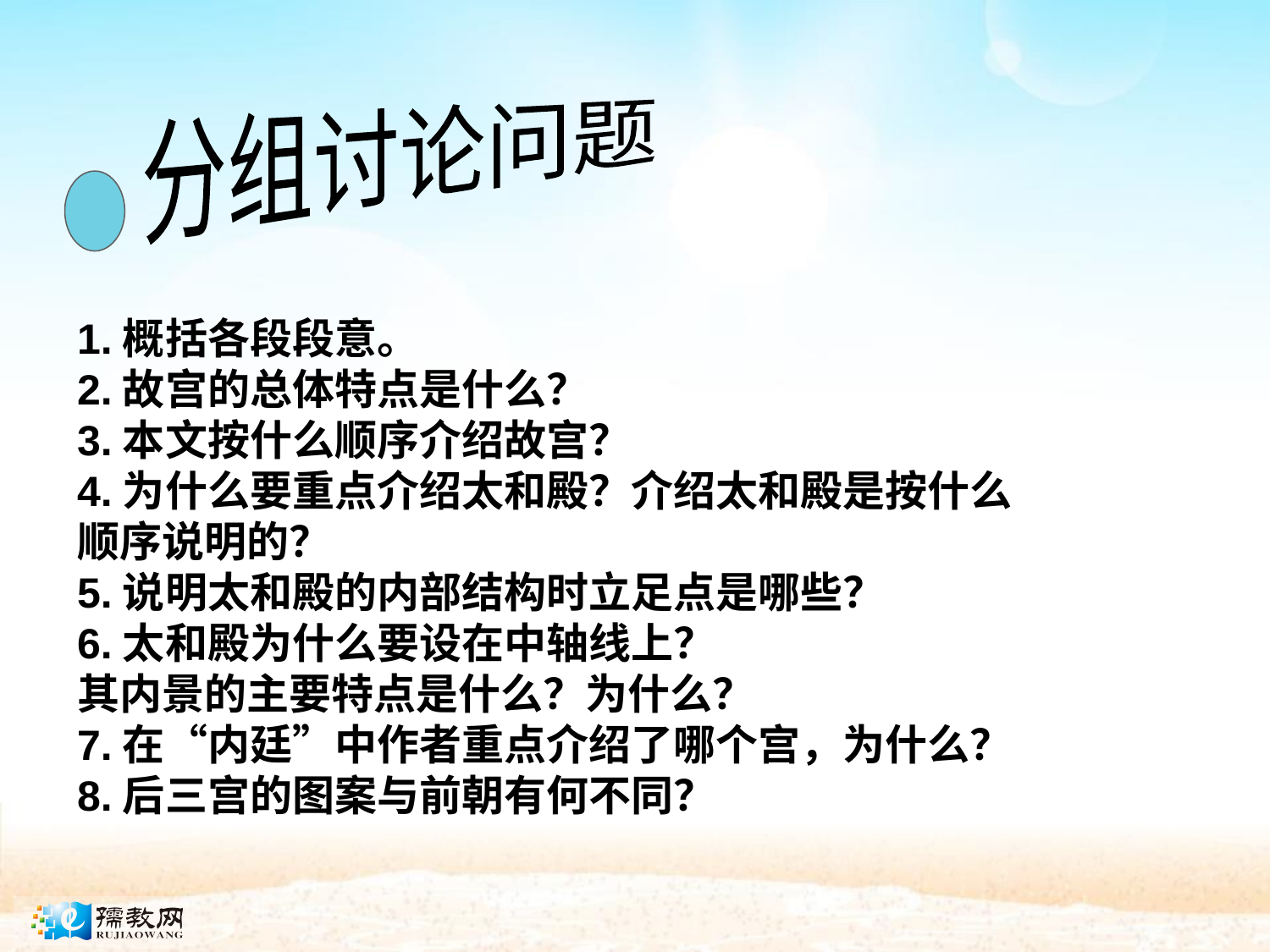

分组讨论问题

1.概括各段段意。
2.故宫的总体特点是什么？
3.本文按什么顺序介绍故宫？
4.为什么要重点介绍太和殿？介绍太和殿是按什么
顺序说明的？
5.说明太和殿的内部结构时立足点是哪些？
6.太和殿为什么要设在中轴线上？
其内景的主要特点是什么？为什么？
7.在“内廷”中作者重点介绍了哪个宫，为什么？
8.后三宫的图案与前朝有何不同？